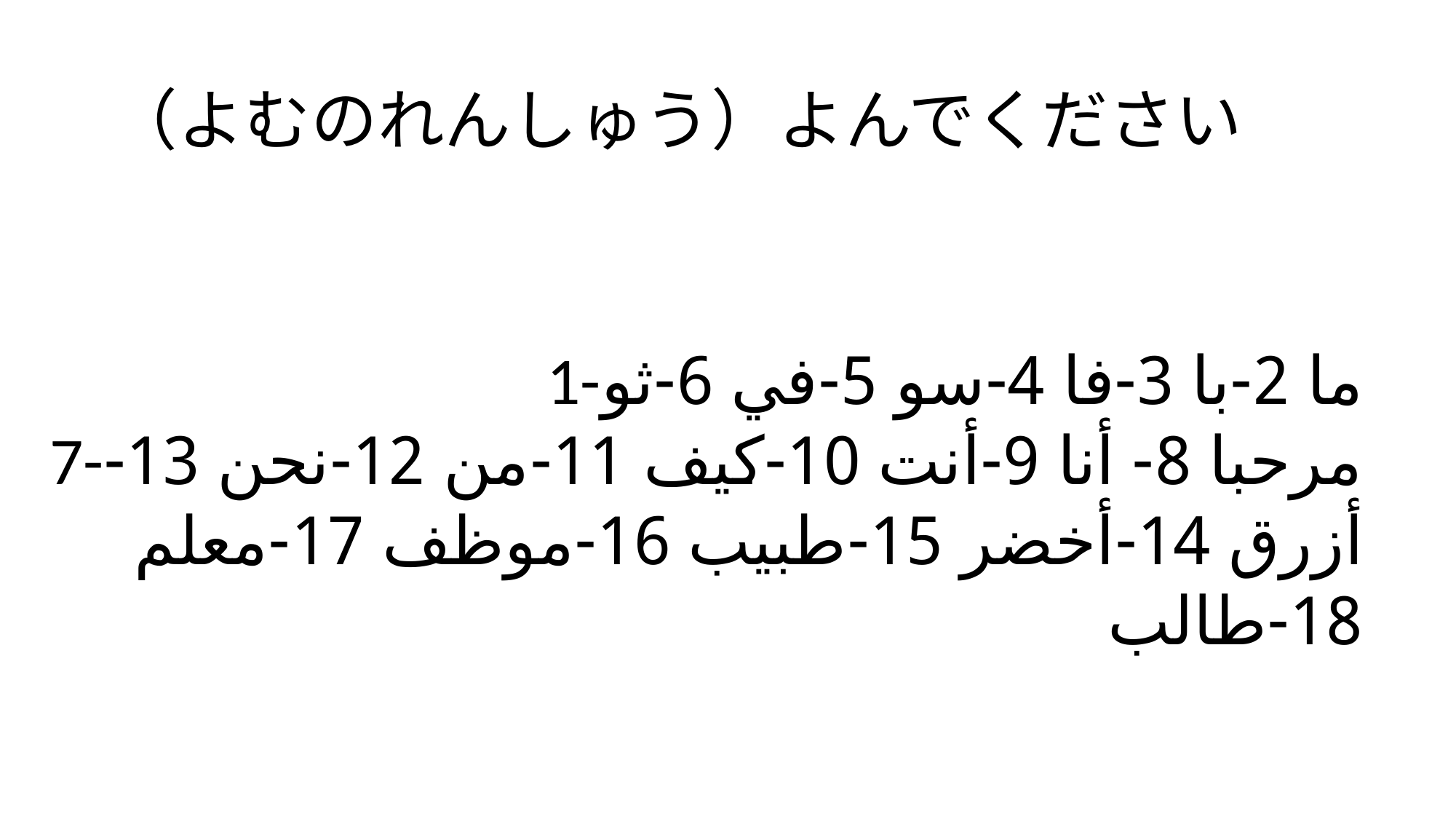

# （よむのれんしゅう）よんでください
1-ما 2-با 3-فا 4-سو 5-في 6-ثو
7-مرحبا 8- أنا 9-أنت 10-كيف 11-من 12-نحن 13-أزرق 14-أخضر 15-طبيب 16-موظف 17-معلم 18-طالب